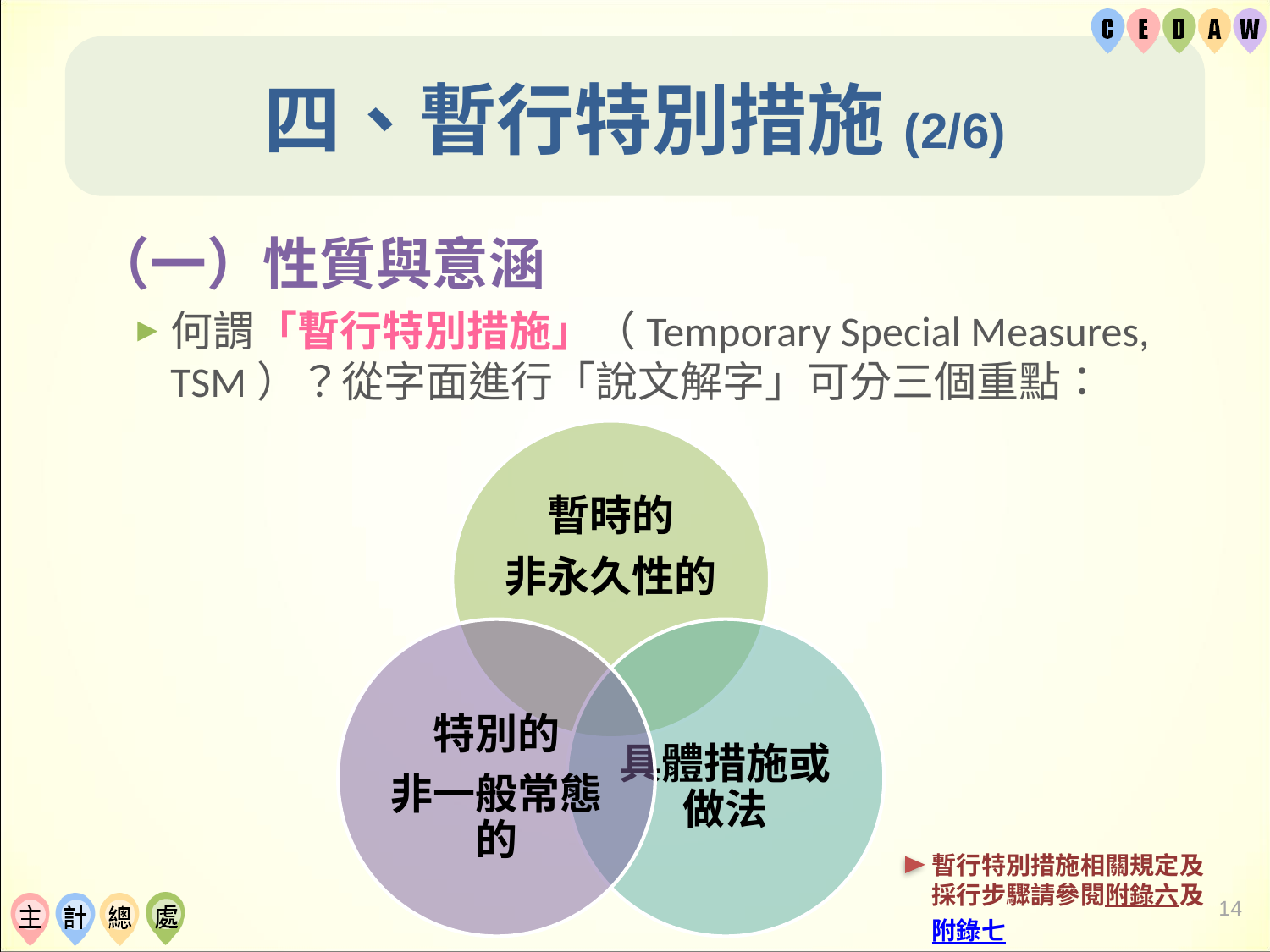

# 四、暫行特別措施(2/6)
 （一）性質與意涵
何謂「暫行特別措施」（Temporary Special Measures, TSM）？從字面進行「說文解字」可分三個重點：
暫時的
非永久性的
具體措施或做法
特別的
非一般常態的
暫行特別措施相關規定及採行步驟請參閱附錄六及附錄七

14